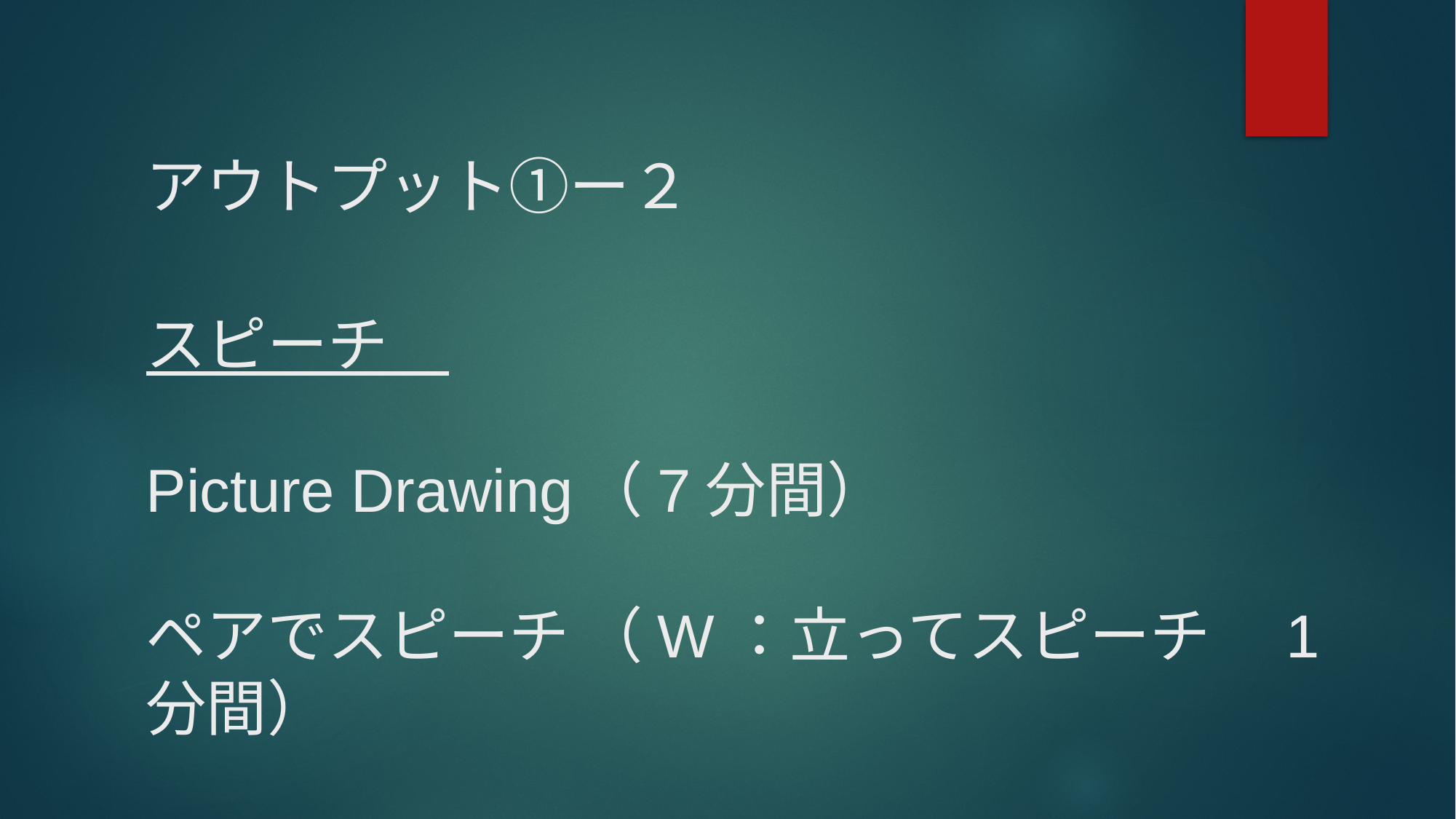

アウトプット①ー２
# スピーチ　 Picture Drawing	（7分間） ペアでスピーチ	（W：立ってスピーチ　1分間）